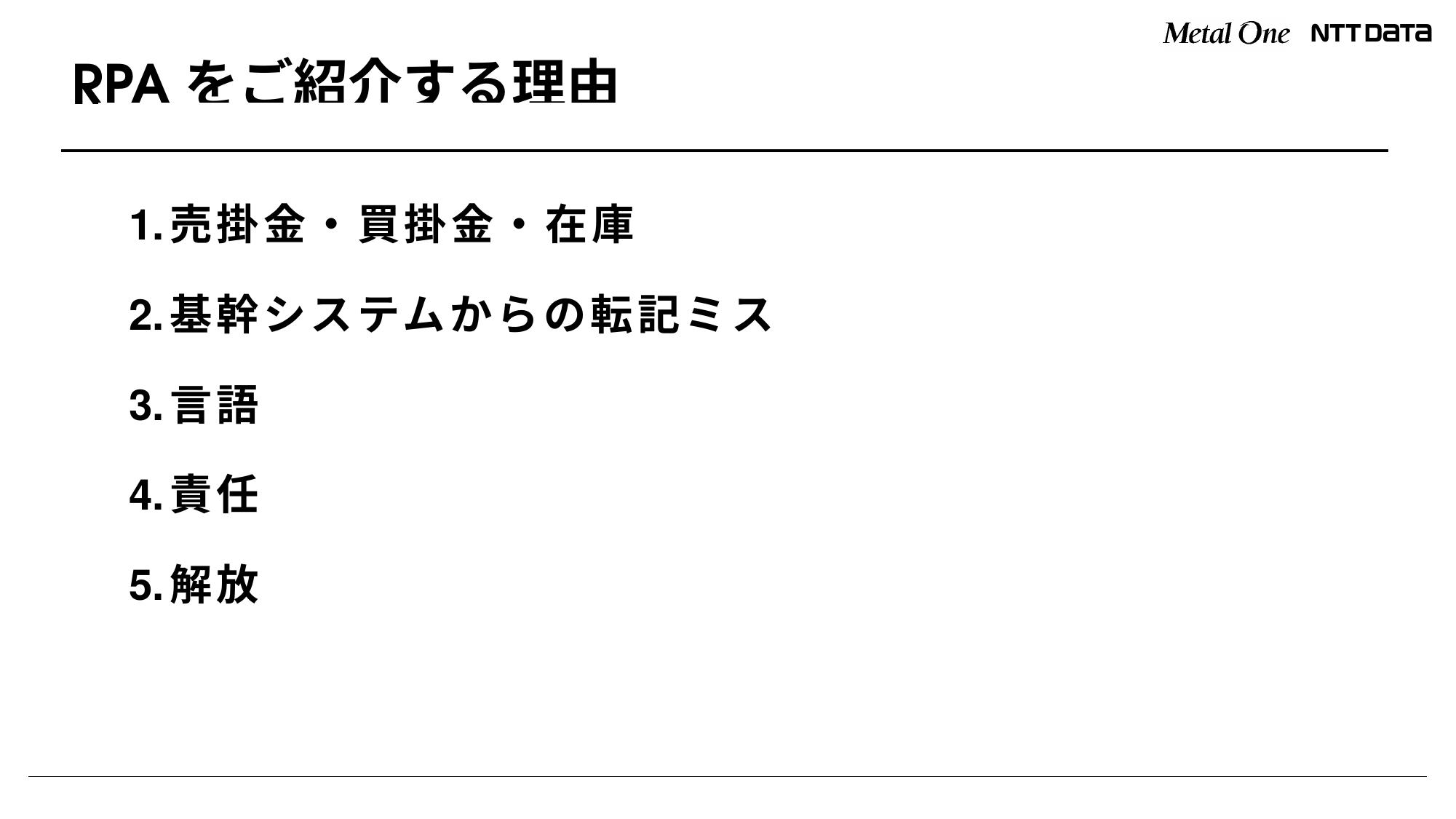

RPAをご紹介する理由

売掛金・買掛金・在庫
基幹システムからの転記ミス
言語
責任
解放